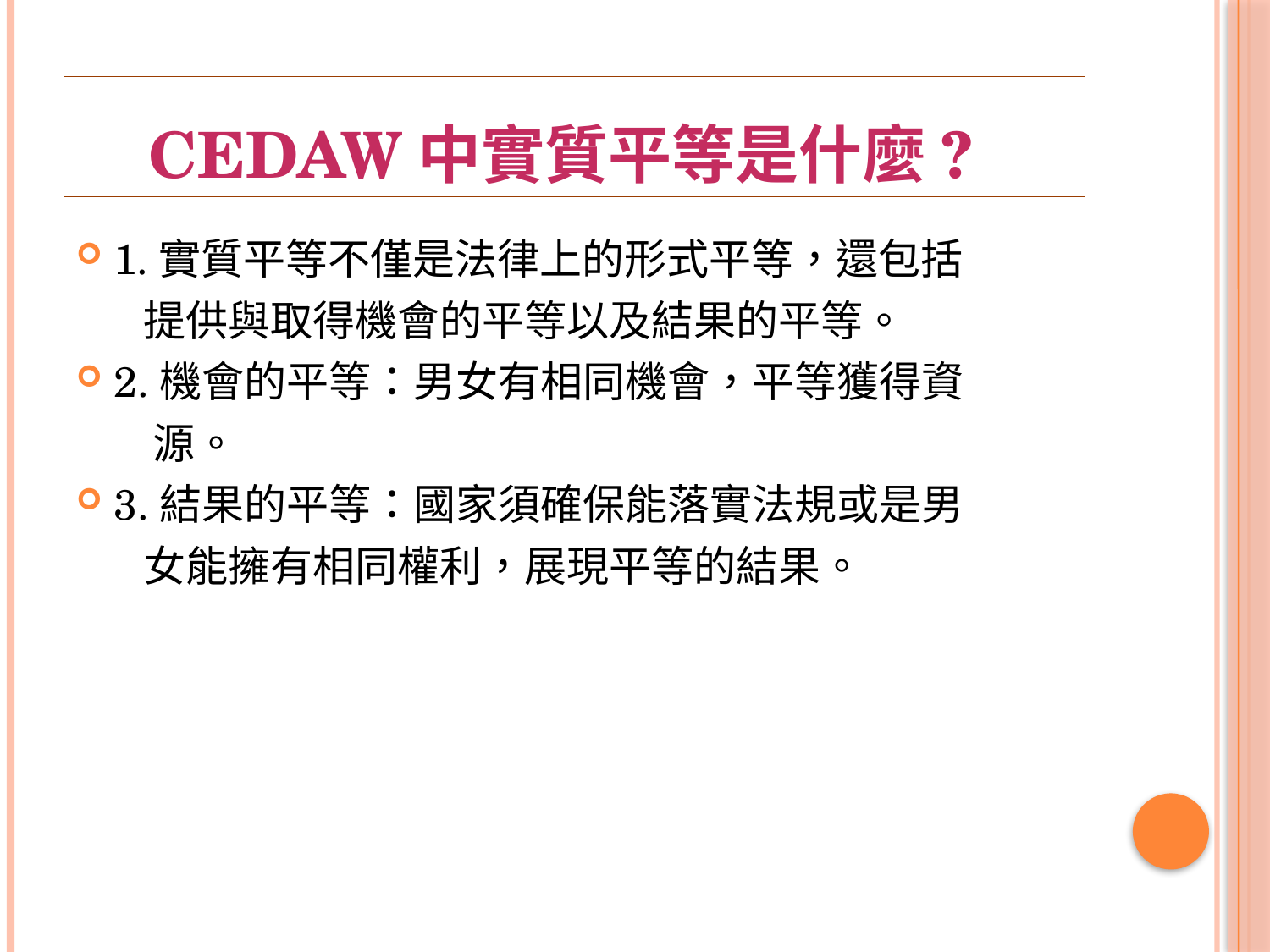

# CEDAW中實質平等是什麼?
1.實質平等不僅是法律上的形式平等，還包括
      提供與取得機會的平等以及結果的平等。
2.機會的平等：男女有相同機會，平等獲得資
       源。
3.結果的平等：國家須確保能落實法規或是男
      女能擁有相同權利，展現平等的結果。